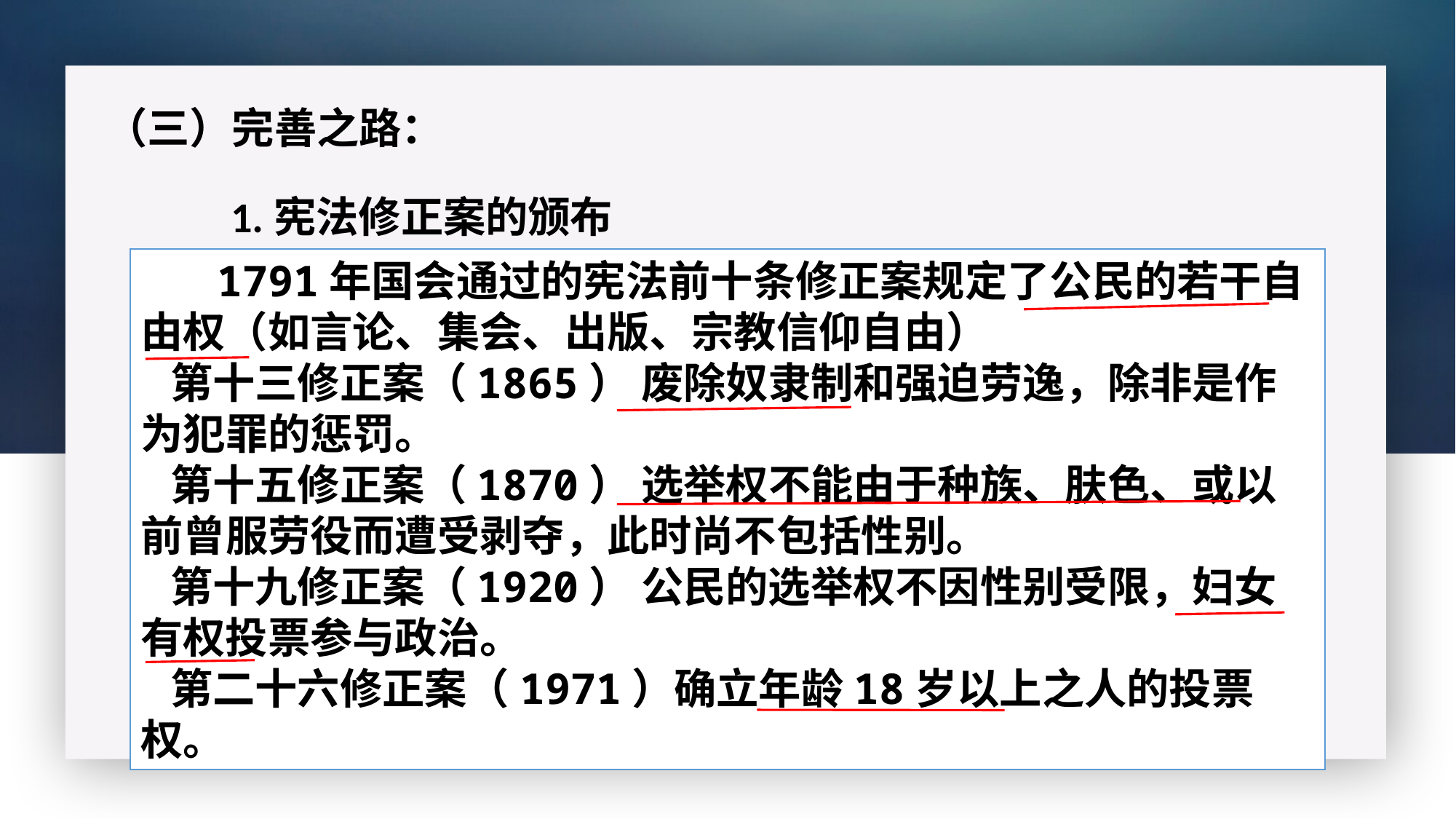

（三）完善之路：
1.宪法修正案的颁布
   1791年国会通过的宪法前十条修正案规定了公民的若干自由权（如言论、集会、出版、宗教信仰自由）
  第十三修正案（1865） 废除奴隶制和强迫劳逸，除非是作为犯罪的惩罚。
  第十五修正案（1870） 选举权不能由于种族、肤色、或以前曾服劳役而遭受剥夺，此时尚不包括性别。
  第十九修正案（1920） 公民的选举权不因性别受限，妇女有权投票参与政治。
  第二十六修正案（1971）确立年龄18岁以上之人的投票权。